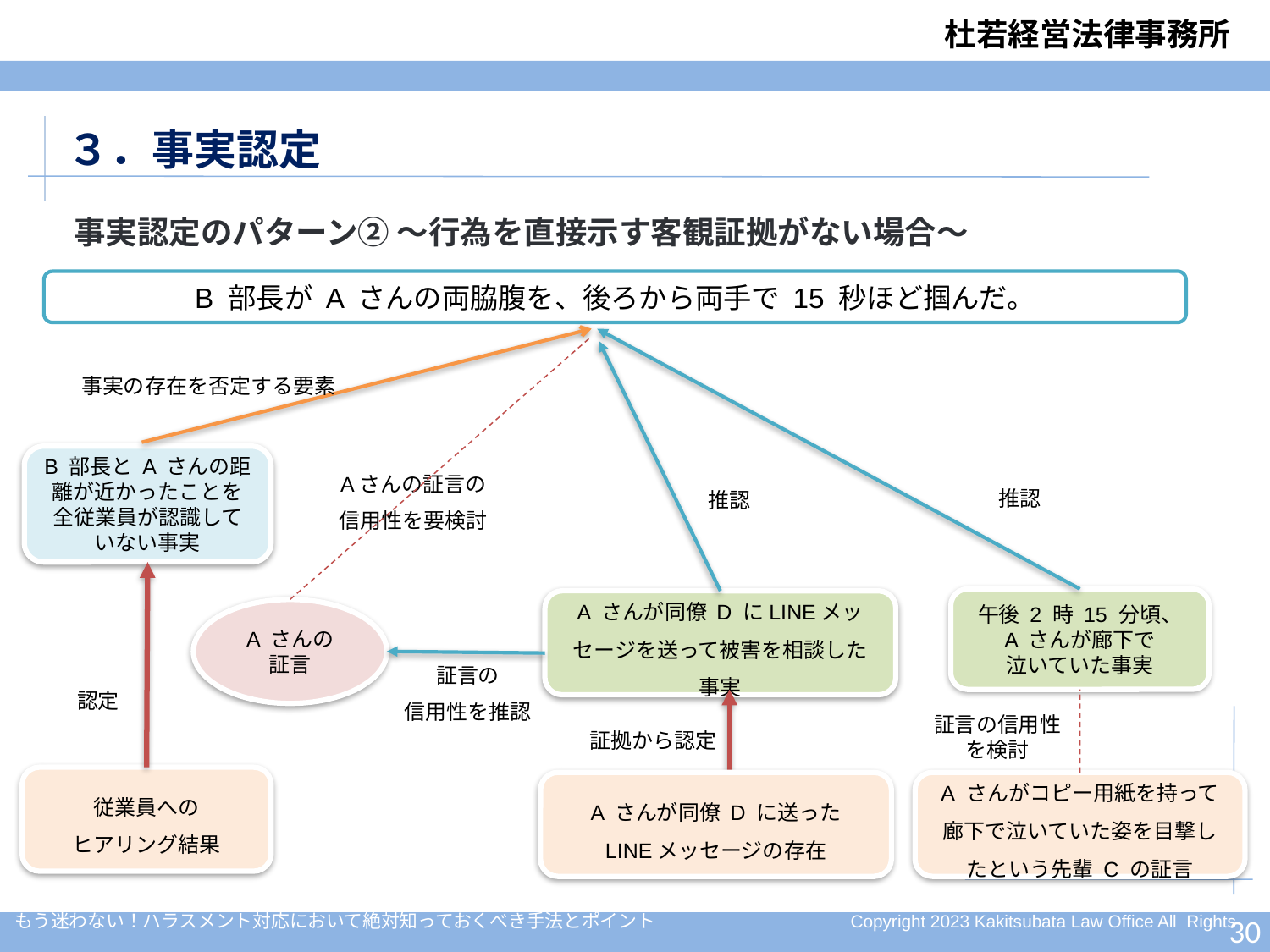

３．事実認定
事実認定のパターン② ～行為を直接示す客観証拠がない場合～
B 部長が A さんの両脇腹を、後ろから両手で 15 秒ほど掴んだ。
事実の存在を否定する要素
B 部長と A さんの距離が近かったことを全従業員が認識していない事実
Aさんの証言の
信用性を要検討
推認
推認
午後 2 時 15 分頃、
A さんが廊下で
泣いていた事実
A さんが同僚 D にLINEメッセージを送って被害を相談した事実
A さんの
証言
証言の
信用性を推認
認定
証言の信用性を検討
証拠から認定
従業員への
ヒアリング結果
A さんが同僚 D に送った
LINEメッセージの存在
A さんがコピー用紙を持って
廊下で泣いていた姿を目撃したという先輩 C の証言
30